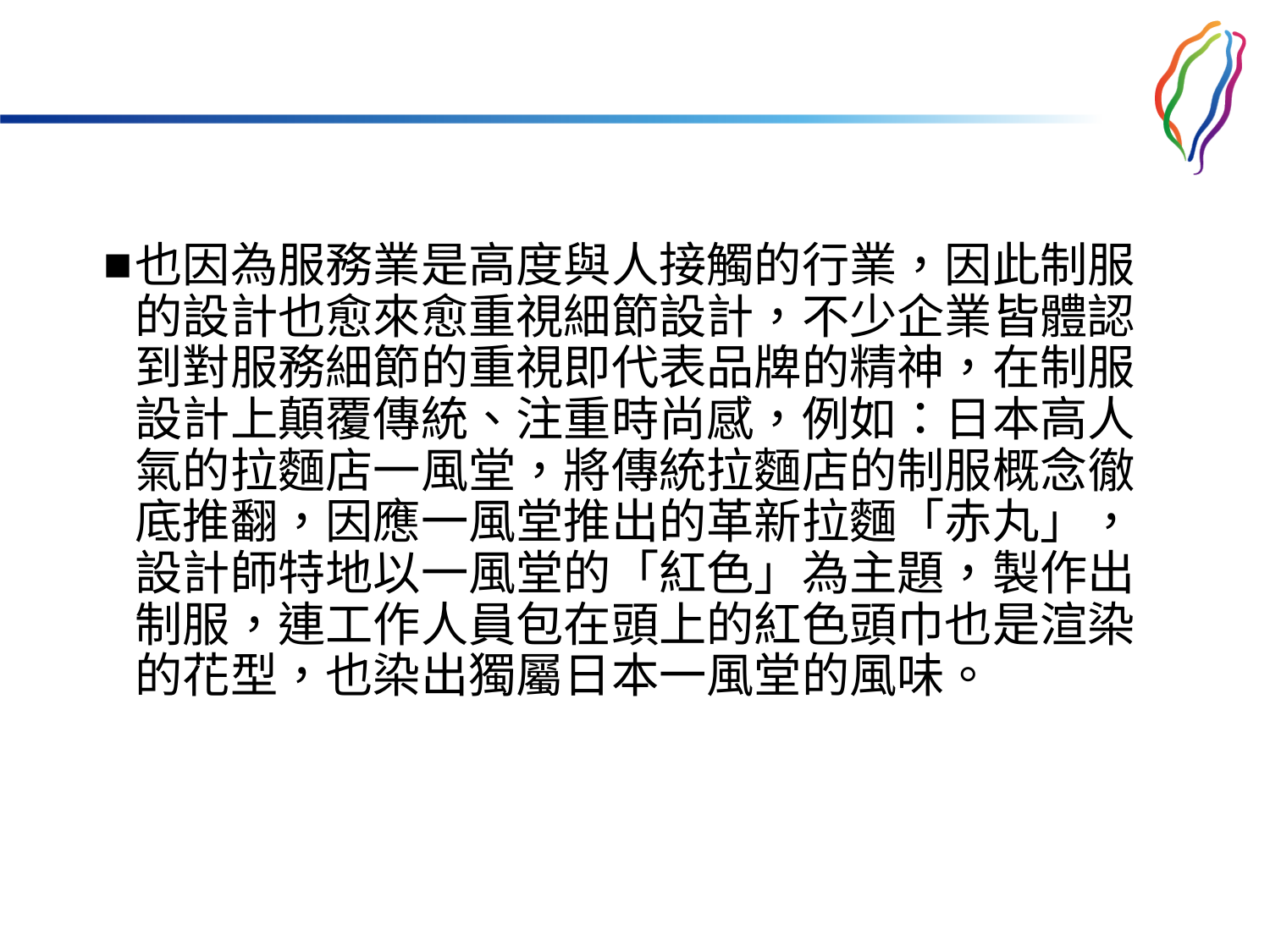

#
也因為服務業是高度與人接觸的行業，因此制服的設計也愈來愈重視細節設計，不少企業皆體認到對服務細節的重視即代表品牌的精神，在制服設計上顛覆傳統、注重時尚感，例如：日本高人氣的拉麵店一風堂，將傳統拉麵店的制服概念徹底推翻，因應一風堂推出的革新拉麵「赤丸」，設計師特地以一風堂的「紅色」為主題，製作出制服，連工作人員包在頭上的紅色頭巾也是渲染的花型，也染出獨屬日本一風堂的風味。